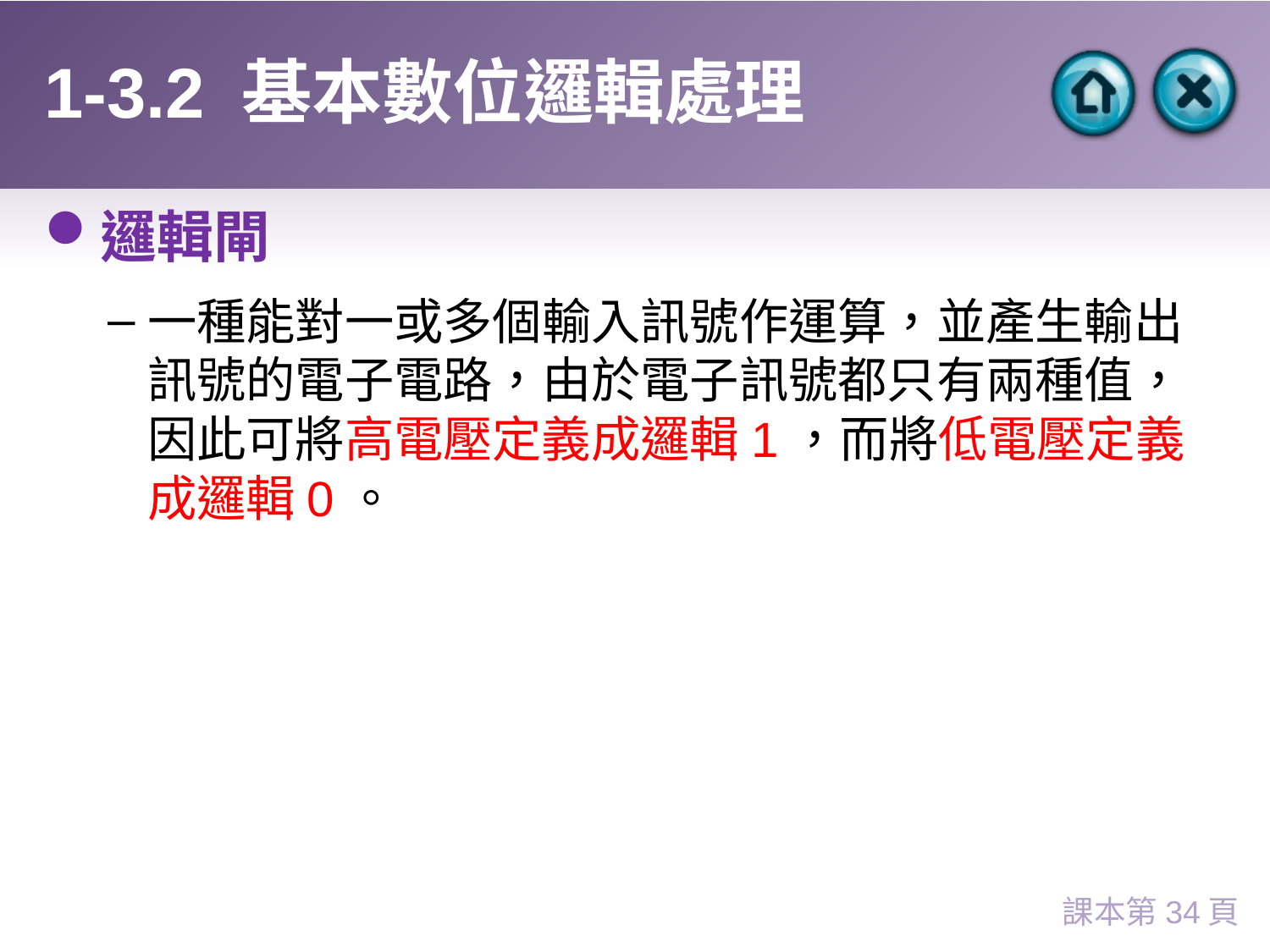

# 1-3.2 基本數位邏輯處理
邏輯閘
一種能對一或多個輸入訊號作運算，並產生輸出訊號的電子電路，由於電子訊號都只有兩種值，因此可將高電壓定義成邏輯1，而將低電壓定義成邏輯0。
課本第34頁